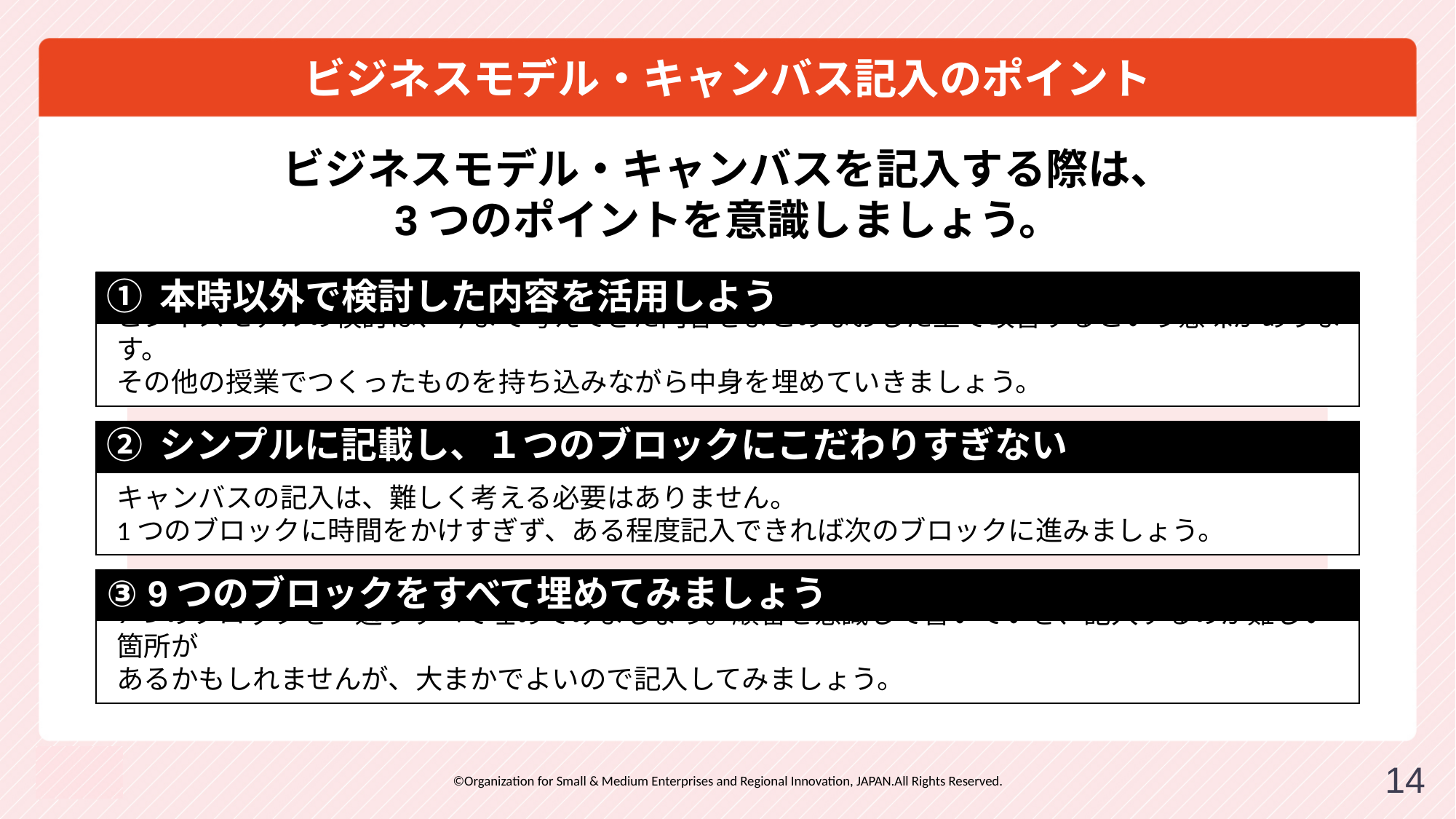

# ビジネスモデル・キャンバス記入のポイント
ビジネスモデル・キャンバスを記入する際は、
3つのポイントを意識しましょう。
① 本時以外で検討した内容を活用しよう
ビジネスモデルの検討は、今まで考えてきた内容をまとめなおした上で改善するという意味があります。
その他の授業でつくったものを持ち込みながら中身を埋めていきましょう。

キャンバスの記入は、難しく考える必要はありません。
1つのブロックに時間をかけすぎず、ある程度記入できれば次のブロックに進みましょう。
② シンプルに記載し、１つのブロックにこだわりすぎない
9つのブロックを一通りすべて埋めてみましょう。順番を意識して書いていき、記入するのが難しい箇所が
あるかもしれませんが、大まかでよいので記入してみましょう。
③ 9つのブロックをすべて埋めてみましょう